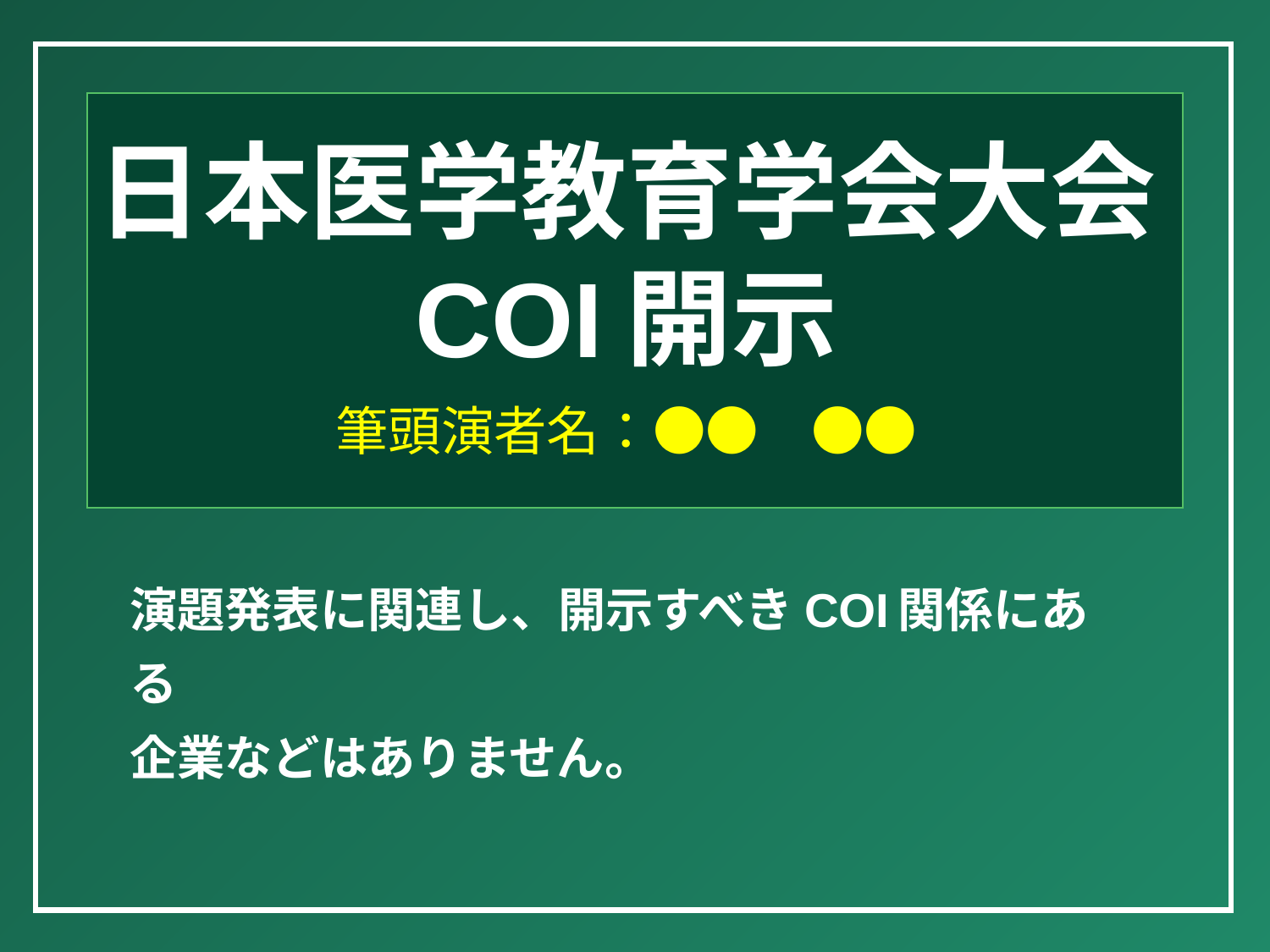

日本医学教育学会大会
COI 開示
筆頭演者名：●●　●●

演題発表に関連し、開示すべきCOI 関係にある
企業などはありません。